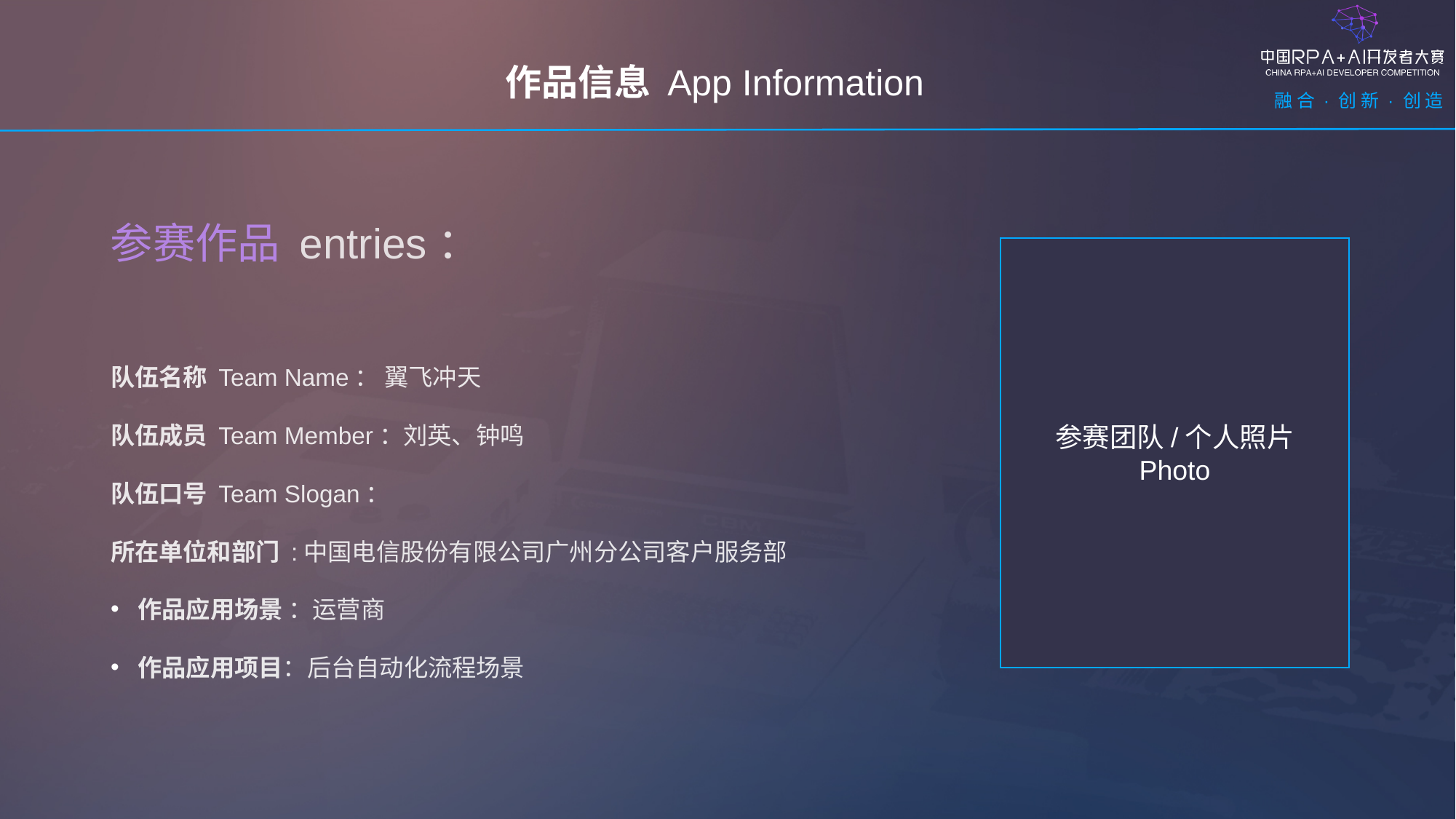

作品信息 App Information
参赛作品 entries：
参赛团队/个人照片
Photo
队伍名称 Team Name： 翼飞冲天
队伍成员 Team Member：刘英、钟鸣
队伍口号 Team Slogan：
所在单位和部门 :中国电信股份有限公司广州分公司客户服务部
作品应用场景 ：运营商
作品应用项目：后台自动化流程场景